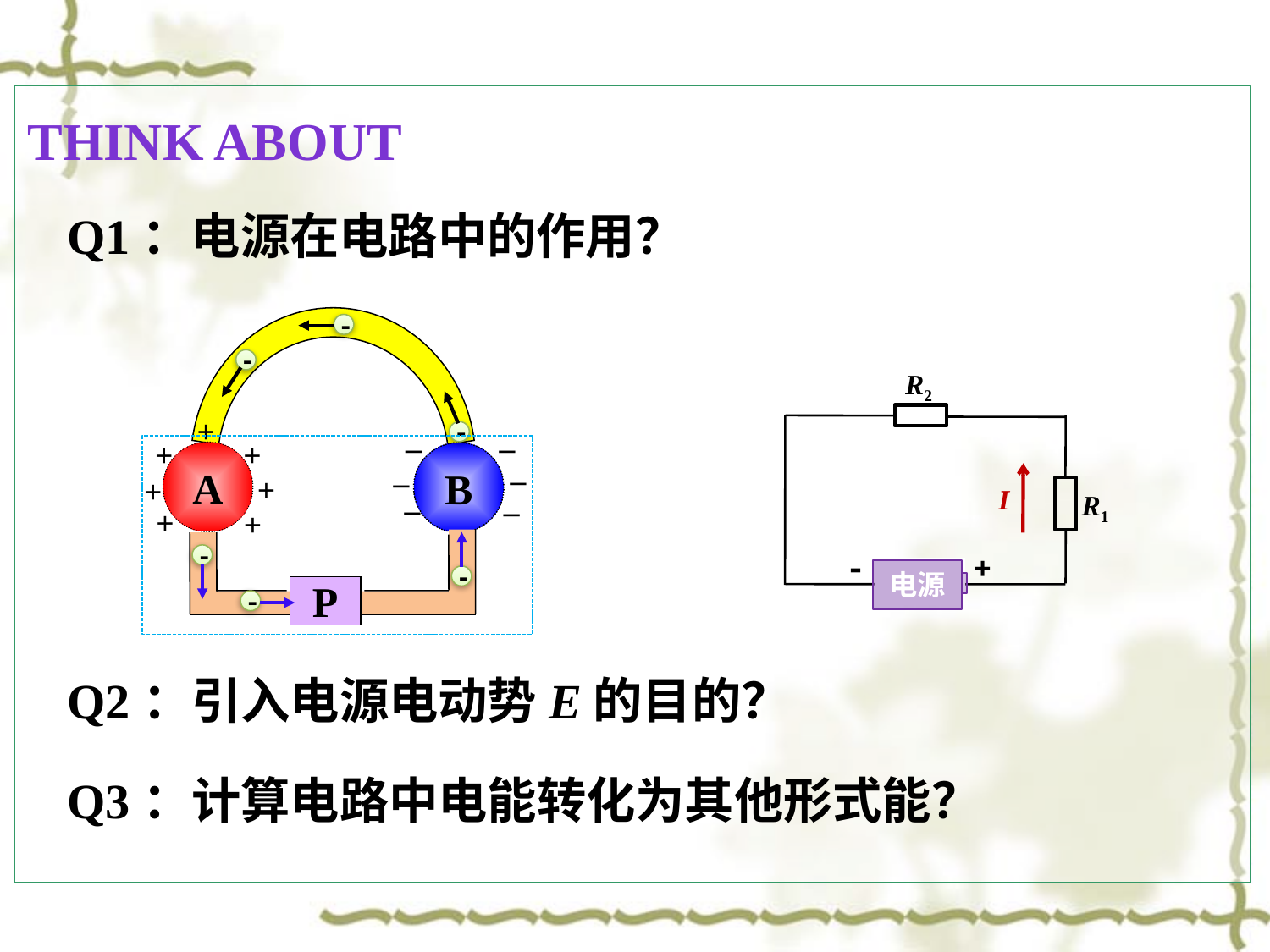

Think about
Q1：电源在电路中的作用？
-

-

_
-

+
_
_
B
_
_
_
_
_
+
+
A
+
+
+
+
+

P

-

-

-

R2

I

R1
-
+

电源

Q2：引入电源电动势E的目的？
Q3：计算电路中电能转化为其他形式能？